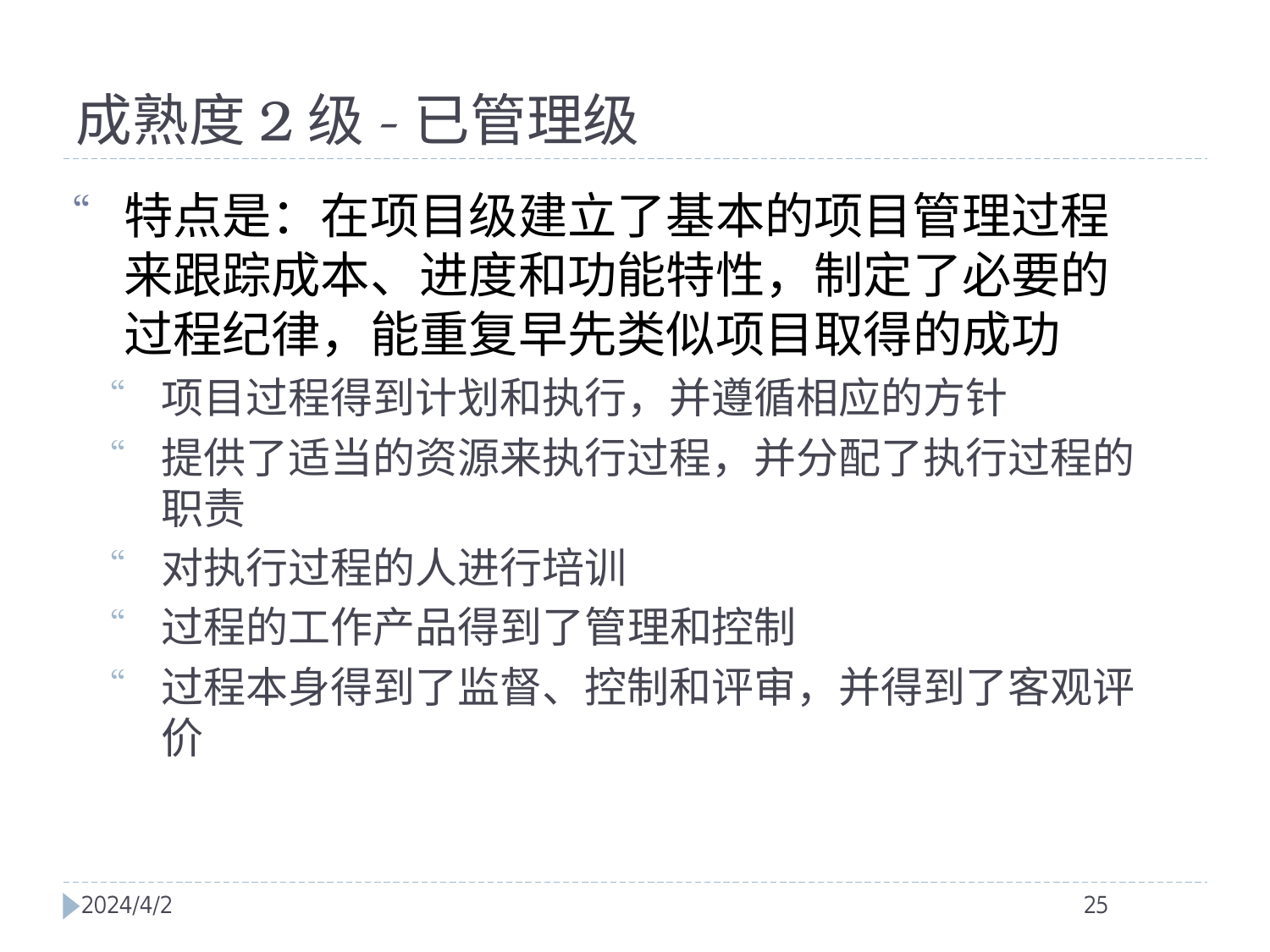

成熟度2级-已管理级
特点是：在项目级建立了基本的项目管理过程来跟踪成本、进度和功能特性，制定了必要的过程纪律，能重复早先类似项目取得的成功
项目过程得到计划和执行，并遵循相应的方针
提供了适当的资源来执行过程，并分配了执行过程的职责
对执行过程的人进行培训
过程的工作产品得到了管理和控制
过程本身得到了监督、控制和评审，并得到了客观评价

2024/4/2
25